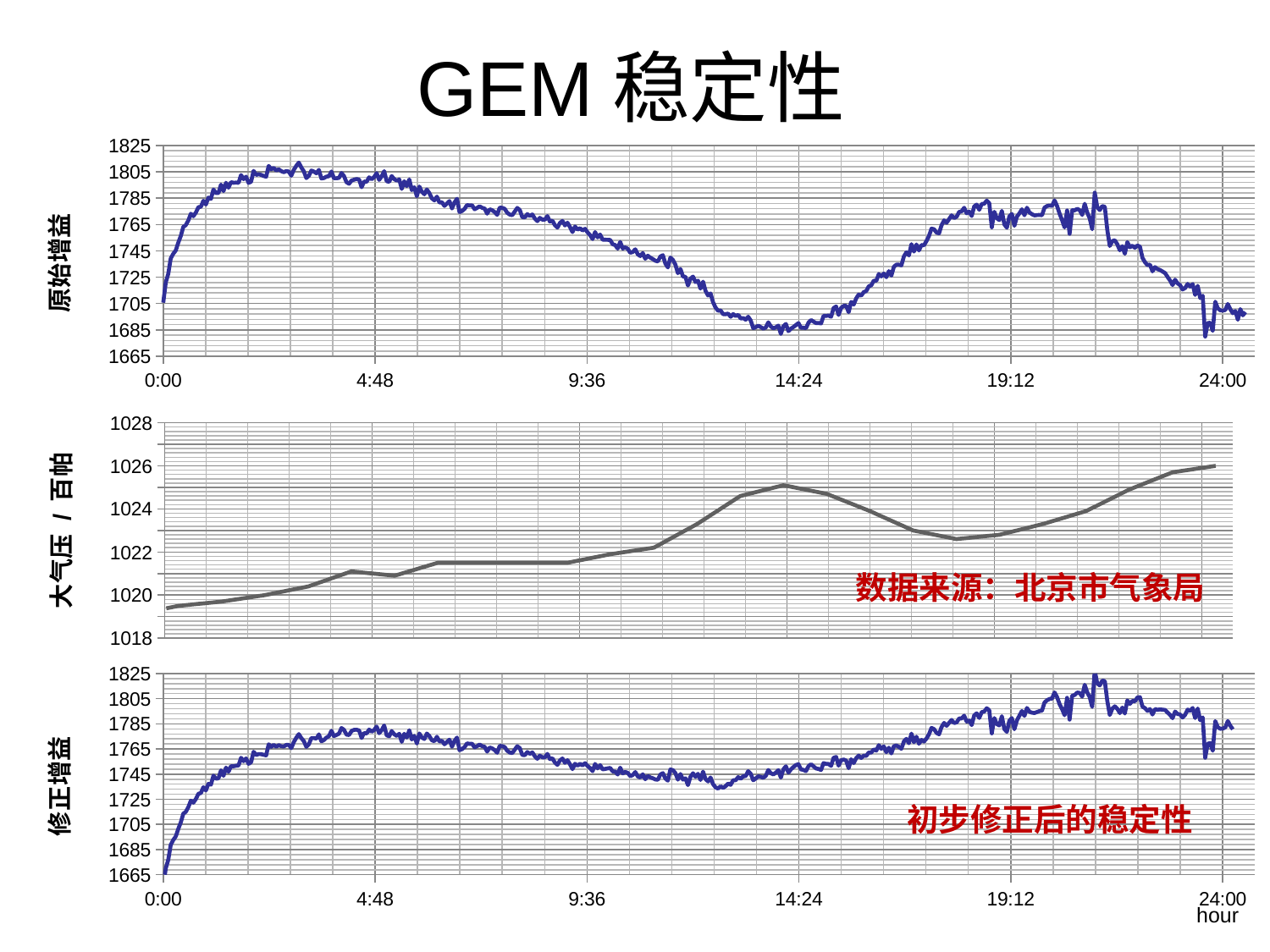

# GEM稳定性

### Chart

| Category |  |
|---|---|

### Chart

| Category |  |
|---|---|
数据来源：北京市气象局

### Chart

| Category |  |
|---|---|
初步修正后的稳定性
hour